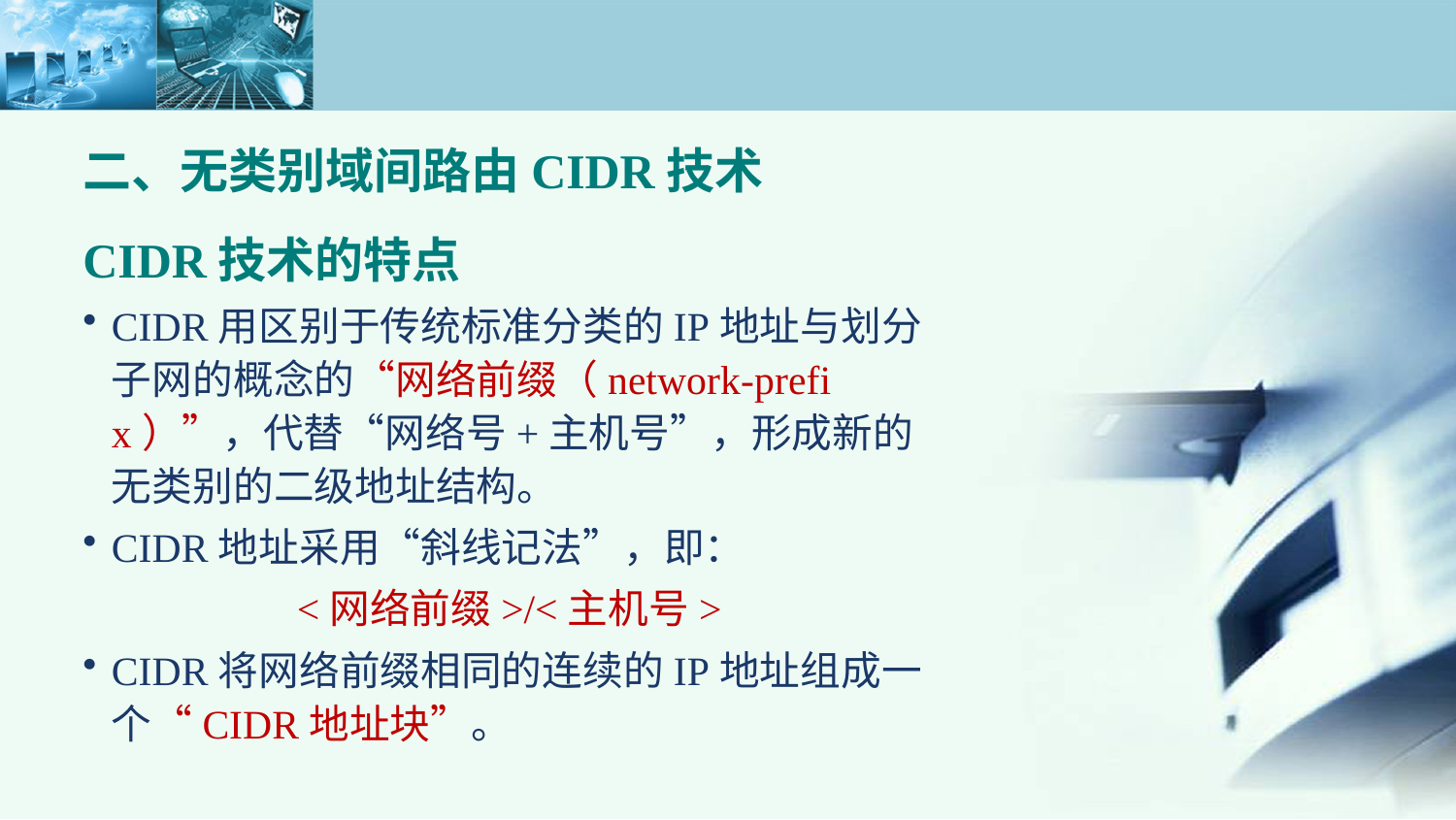

二、无类别域间路由CIDR技术
CIDR技术的特点
CIDR用区别于传统标准分类的IP地址与划分子网的概念的“网络前缀（network-prefix）”，代替“网络号+主机号”，形成新的无类别的二级地址结构。
CIDR地址采用“斜线记法”，即：
                     <网络前缀>/<主机号>
CIDR将网络前缀相同的连续的IP地址组成一个“CIDR地址块”。